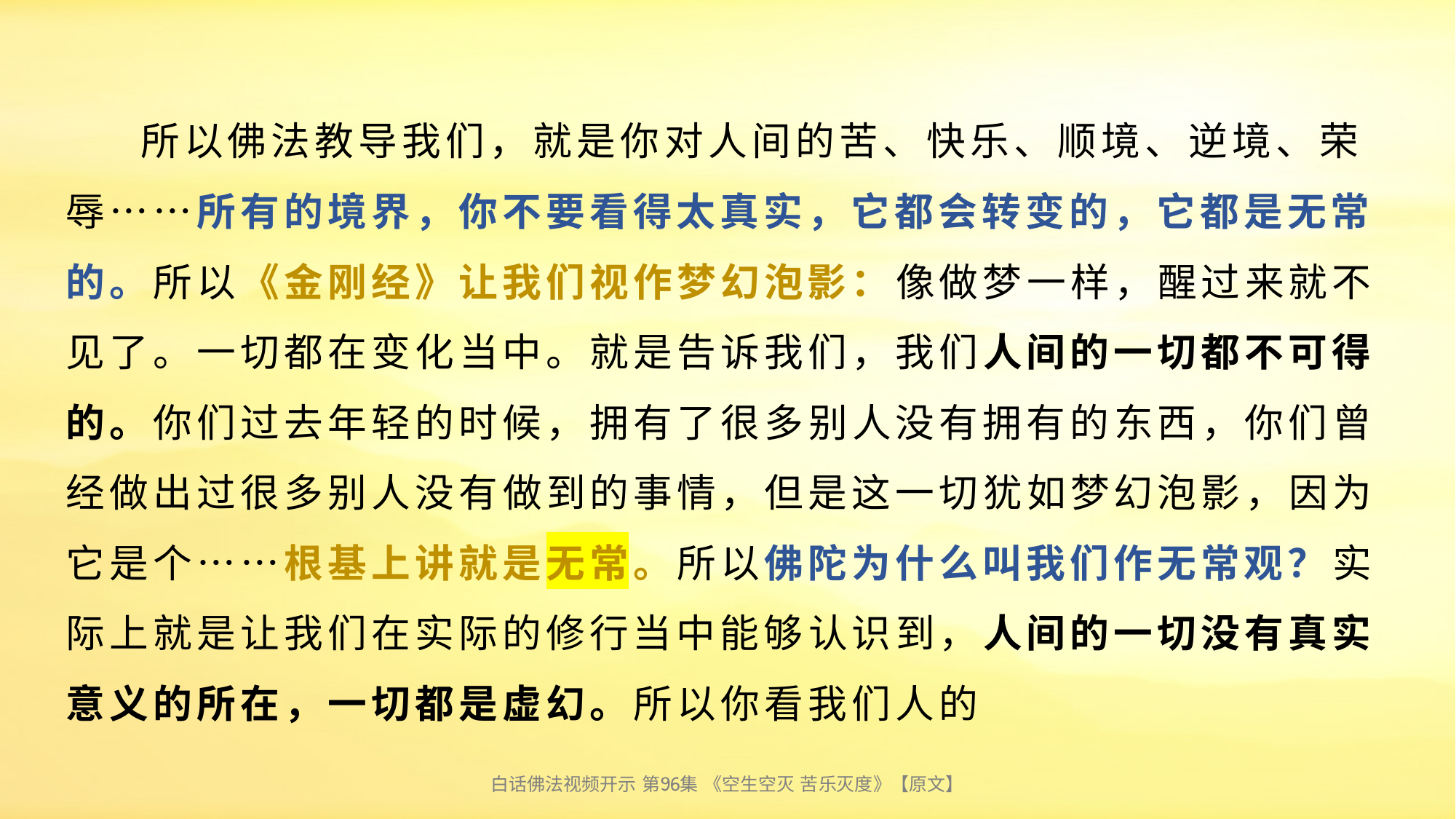

# 所以佛法教导我们，就是你对人间的苦、快乐、顺境、逆境、荣辱……所有的境界，你不要看得太真实，它都会转变的，它都是无常的。所以《金刚经》让我们视作梦幻泡影：像做梦一样，醒过来就不见了。一切都在变化当中。就是告诉我们，我们人间的一切都不可得的。你们过去年轻的时候，拥有了很多别人没有拥有的东西，你们曾经做出过很多别人没有做到的事情，但是这一切犹如梦幻泡影，因为它是个……根基上讲就是无常。所以佛陀为什么叫我们作无常观？实际上就是让我们在实际的修行当中能够认识到，人间的一切没有真实意义的所在，一切都是虚幻。所以你看我们人的
白话佛法视频开示 第96集 《空生空灭 苦乐灭度》【原文】